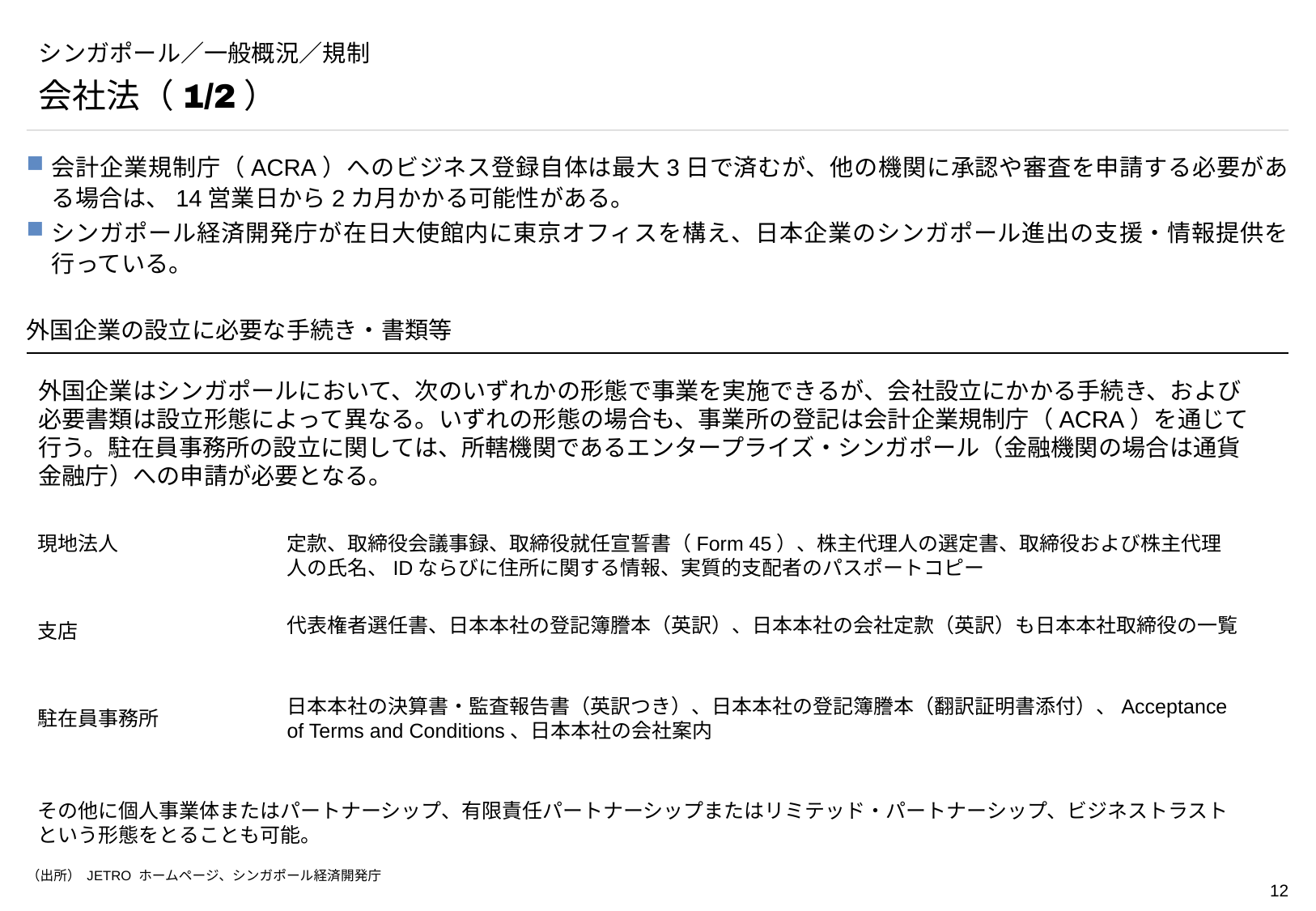

# シンガポール／一般概況／規制
会社法（1/2）
会計企業規制庁（ACRA）へのビジネス登録自体は最大3日で済むが、他の機関に承認や審査を申請する必要がある場合は、14営業日から2カ月かかる可能性がある。
シンガポール経済開発庁が在日大使館内に東京オフィスを構え、日本企業のシンガポール進出の支援・情報提供を行っている。
外国企業の設立に必要な手続き・書類等
外国企業はシンガポールにおいて、次のいずれかの形態で事業を実施できるが、会社設立にかかる手続き、および必要書類は設立形態によって異なる。いずれの形態の場合も、事業所の登記は会計企業規制庁（ACRA）を通じて行う。駐在員事務所の設立に関しては、所轄機関であるエンタープライズ・シンガポール（金融機関の場合は通貨金融庁）への申請が必要となる。
現地法人
定款、取締役会議事録、取締役就任宣誓書（Form 45）、株主代理人の選定書、取締役および株主代理人の氏名、IDならびに住所に関する情報、実質的支配者のパスポートコピー
代表権者選任書、日本本社の登記簿謄本（英訳）、日本本社の会社定款（英訳）も日本本社取締役の一覧
支店
日本本社の決算書・監査報告書（英訳つき）、日本本社の登記簿謄本（翻訳証明書添付）、Acceptance of Terms and Conditions、日本本社の会社案内
駐在員事務所
その他に個人事業体またはパートナーシップ、有限責任パートナーシップまたはリミテッド・パートナーシップ、ビジネストラストという形態をとることも可能。
（出所） JETRO ホームページ、シンガポール経済開発庁